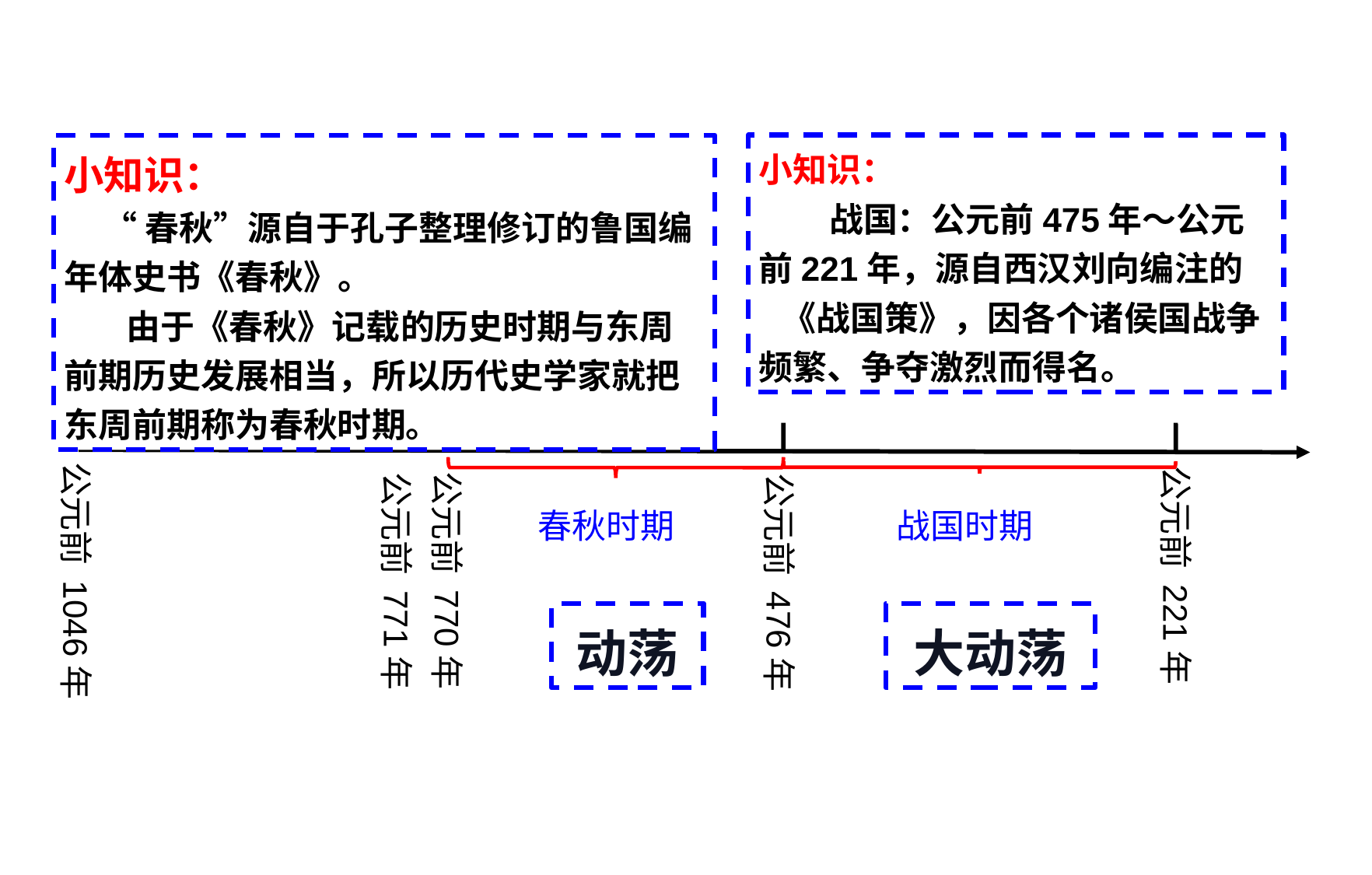

小知识：
        战国：公元前475年～公元前221年，源自西汉刘向编注的       《战国策》，因各个诸侯国战争频繁、争夺激烈而得名。
小知识：
     “春秋”源自于孔子整理修订的鲁国编年体史书《春秋》。
       由于《春秋》记载的历史时期与东周前期历史发展相当，所以历代史学家就把东周前期称为春秋时期。
周平王建立东周
周武王建立周朝
西周灭亡

公元前 1046年
公元前 221年
公元前 770年
公元前 771年
公元前 476年
春秋时期
战国时期
动荡
大动荡